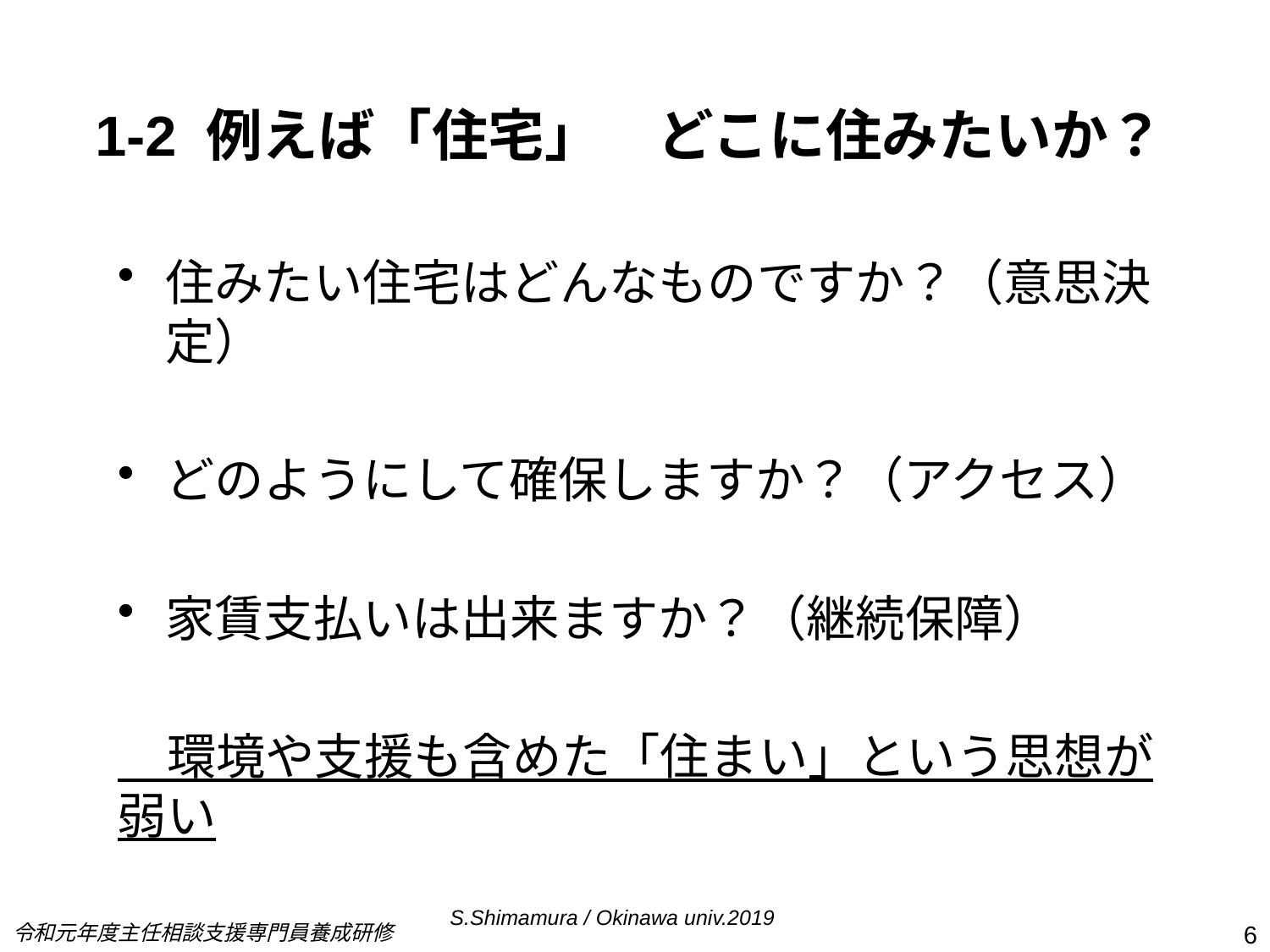

# 1-2 例えば「住宅」　どこに住みたいか？
住みたい住宅はどんなものですか？（意思決定）

どのようにして確保しますか？（アクセス）

家賃支払いは出来ますか？（継続保障）

　環境や支援も含めた「住まい」という思想が弱い
S.Shimamura / Okinawa univ.2019
令和元年度主任相談支援専門員養成研修
6